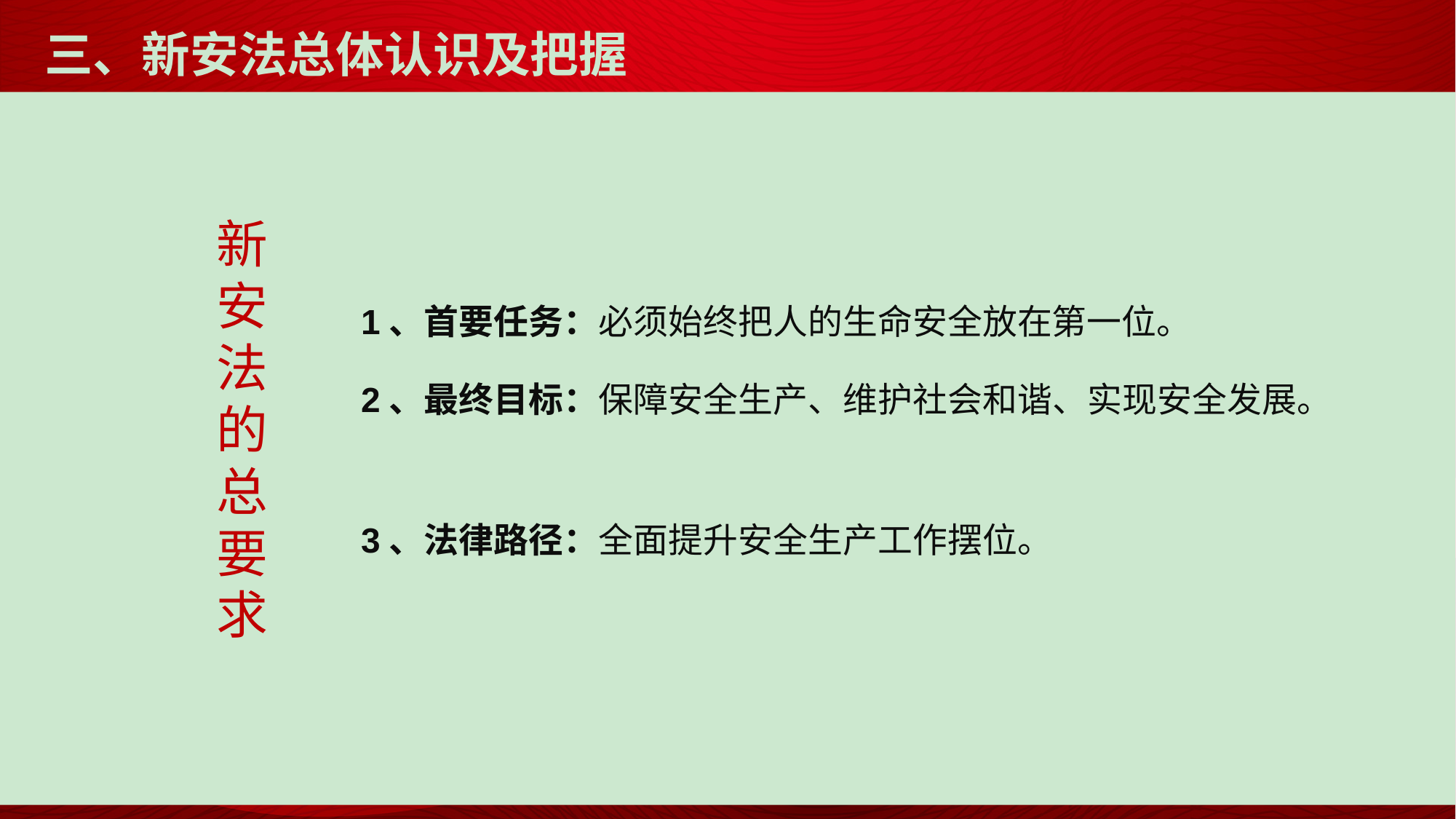

# 三、新安法总体认识及把握
新安法的总要求
1、首要任务：必须始终把人的生命安全放在第一位。
2、最终目标：保障安全生产、维护社会和谐、实现安全发展。
3、法律路径：全面提升安全生产工作摆位。